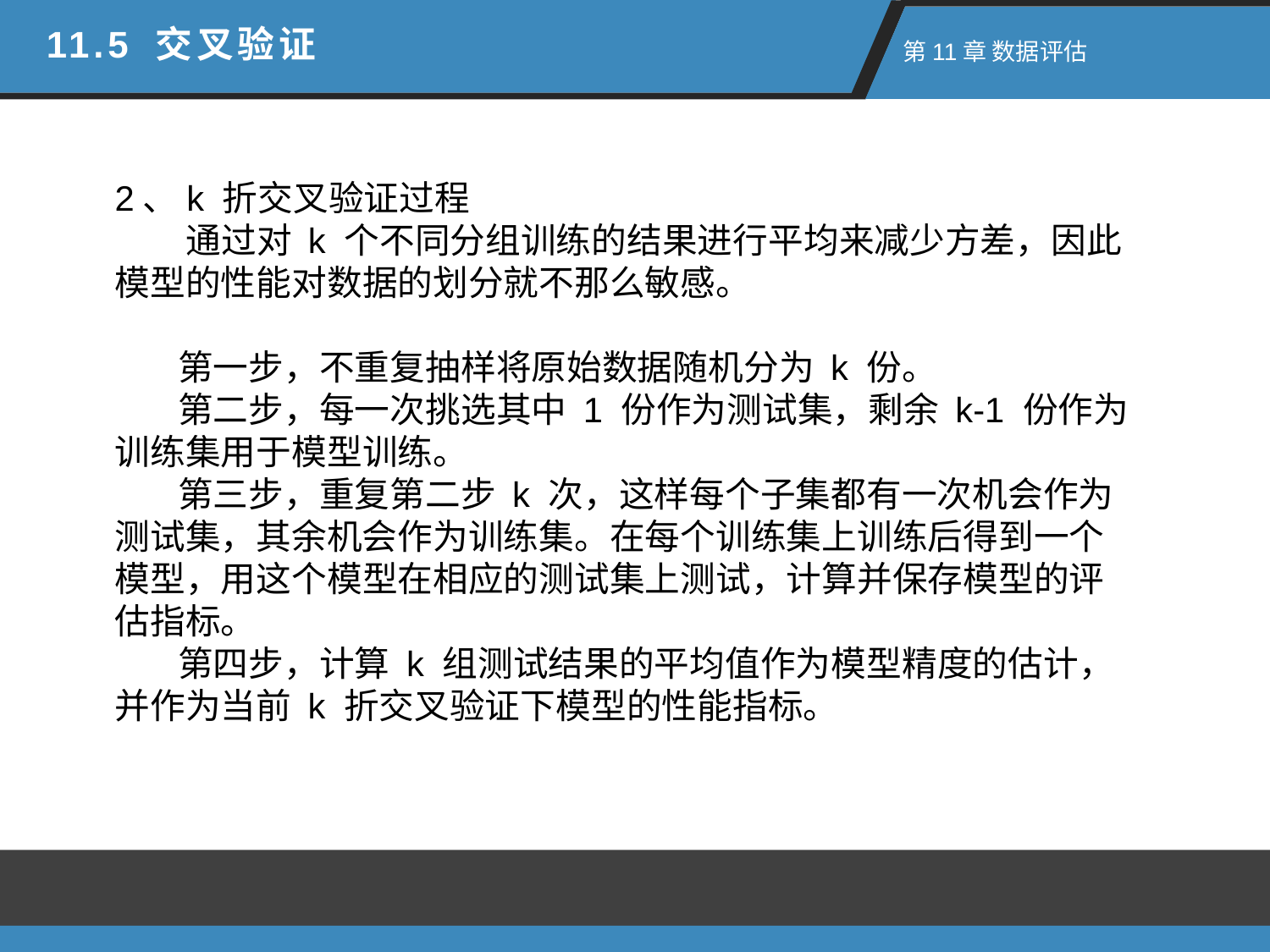

11.5 交叉验证
  第11章 数据评估
2、k 折交叉验证过程
        通过对 k 个不同分组训练的结果进行平均来减少方差，因此模型的性能对数据的划分就不那么敏感。

       第一步，不重复抽样将原始数据随机分为 k 份。
       第二步，每一次挑选其中 1 份作为测试集，剩余 k-1 份作为训练集用于模型训练。
       第三步，重复第二步 k 次，这样每个子集都有一次机会作为测试集，其余机会作为训练集。在每个训练集上训练后得到一个模型，用这个模型在相应的测试集上测试，计算并保存模型的评估指标。
       第四步，计算 k 组测试结果的平均值作为模型精度的估计，并作为当前 k 折交叉验证下模型的性能指标。